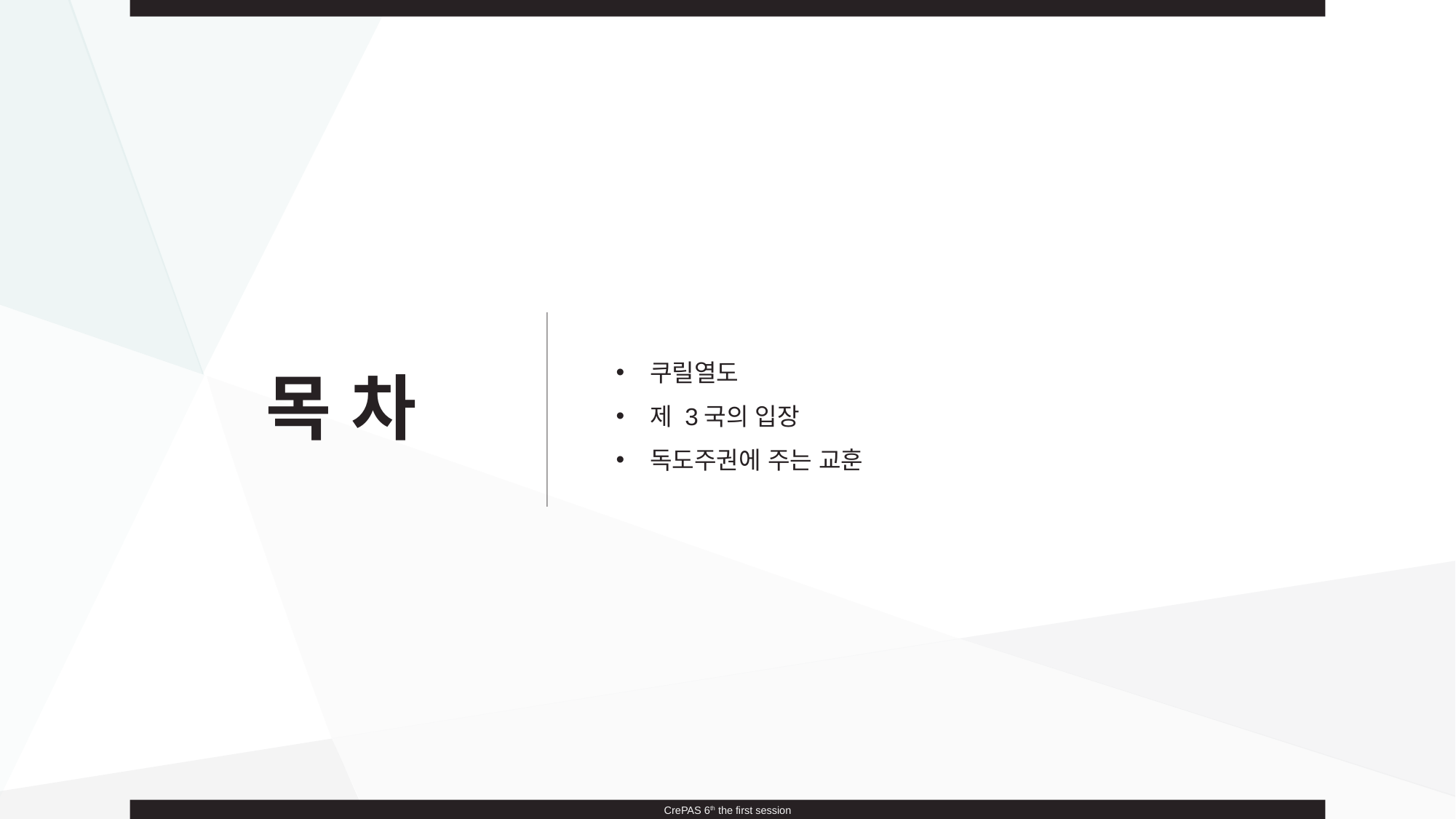

쿠릴열도
제 3국의 입장
독도주권에 주는 교훈
목 차
CrePAS 6th the first session